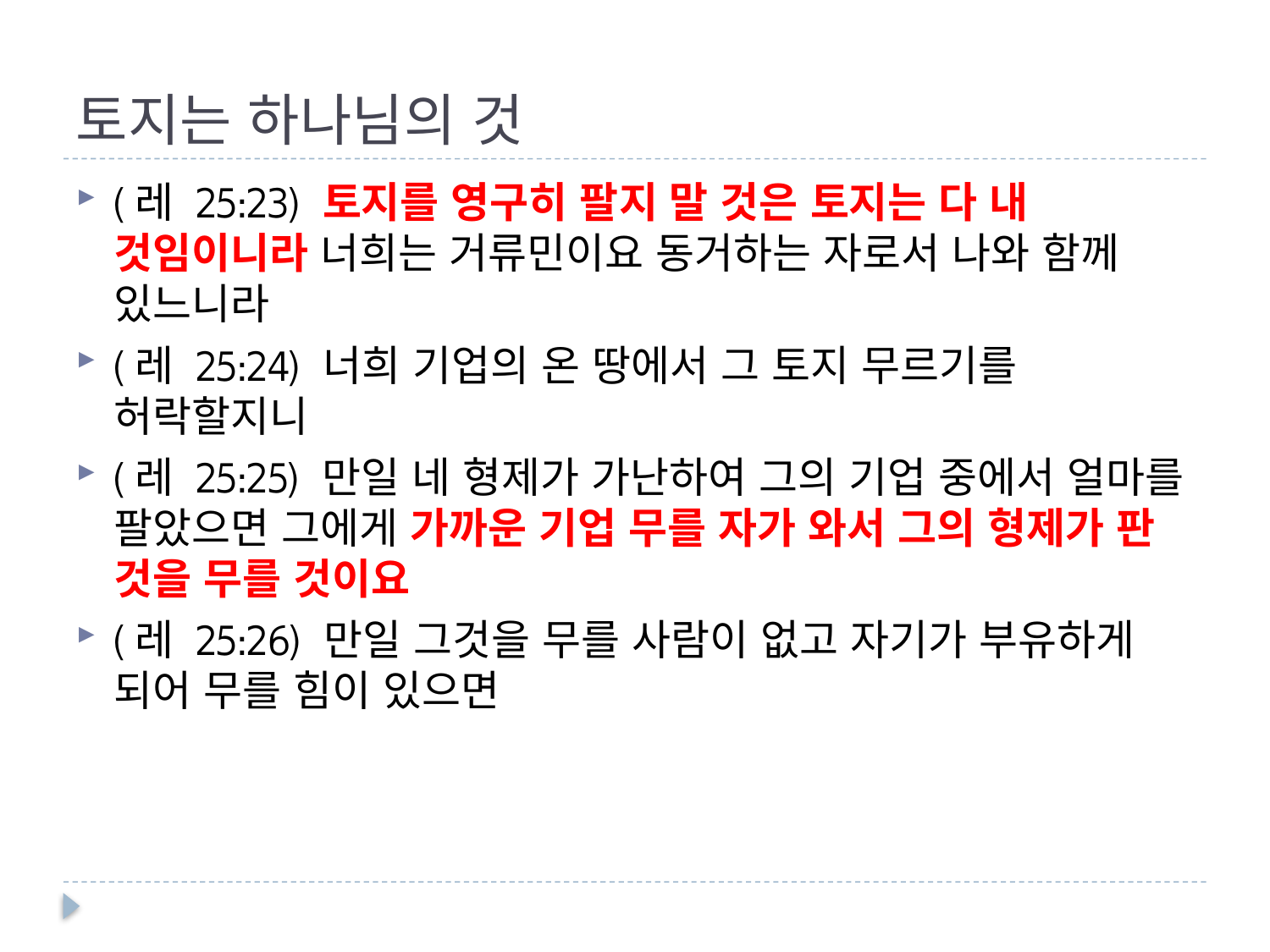

# 토지는 하나님의 것
(레 25:23) 토지를 영구히 팔지 말 것은 토지는 다 내 것임이니라 너희는 거류민이요 동거하는 자로서 나와 함께 있느니라
(레 25:24) 너희 기업의 온 땅에서 그 토지 무르기를 허락할지니
(레 25:25) 만일 네 형제가 가난하여 그의 기업 중에서 얼마를 팔았으면 그에게 가까운 기업 무를 자가 와서 그의 형제가 판 것을 무를 것이요
(레 25:26) 만일 그것을 무를 사람이 없고 자기가 부유하게 되어 무를 힘이 있으면